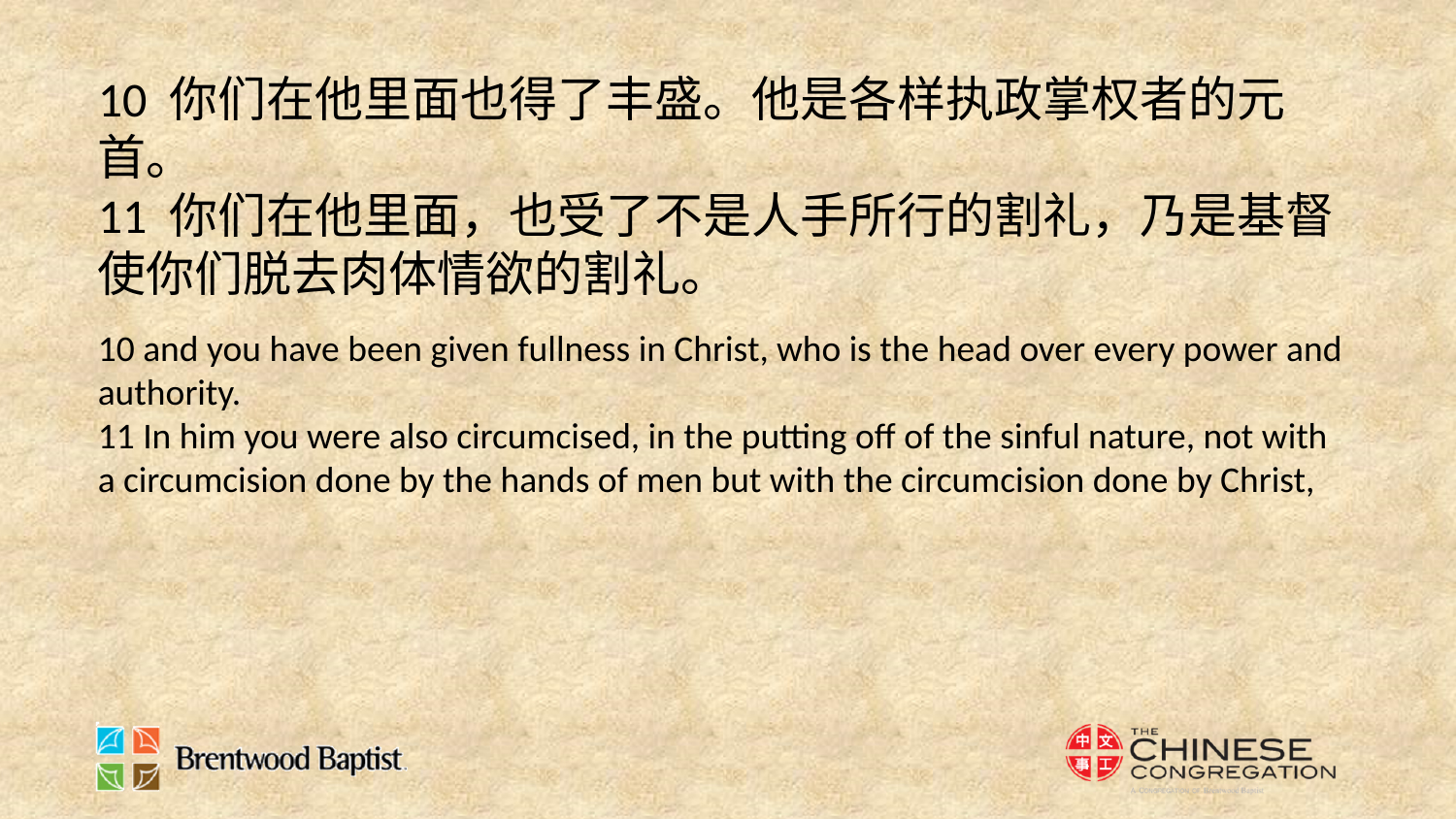

10 你们在他里面也得了丰盛。他是各样执政掌权者的元首。
11 你们在他里面，也受了不是人手所行的割礼，乃是基督使你们脱去肉体情欲的割礼。

10 and you have been given fullness in Christ, who is the head over every power and authority.
11 In him you were also circumcised, in the putting off of the sinful nature, not with a circumcision done by the hands of men but with the circumcision done by Christ,